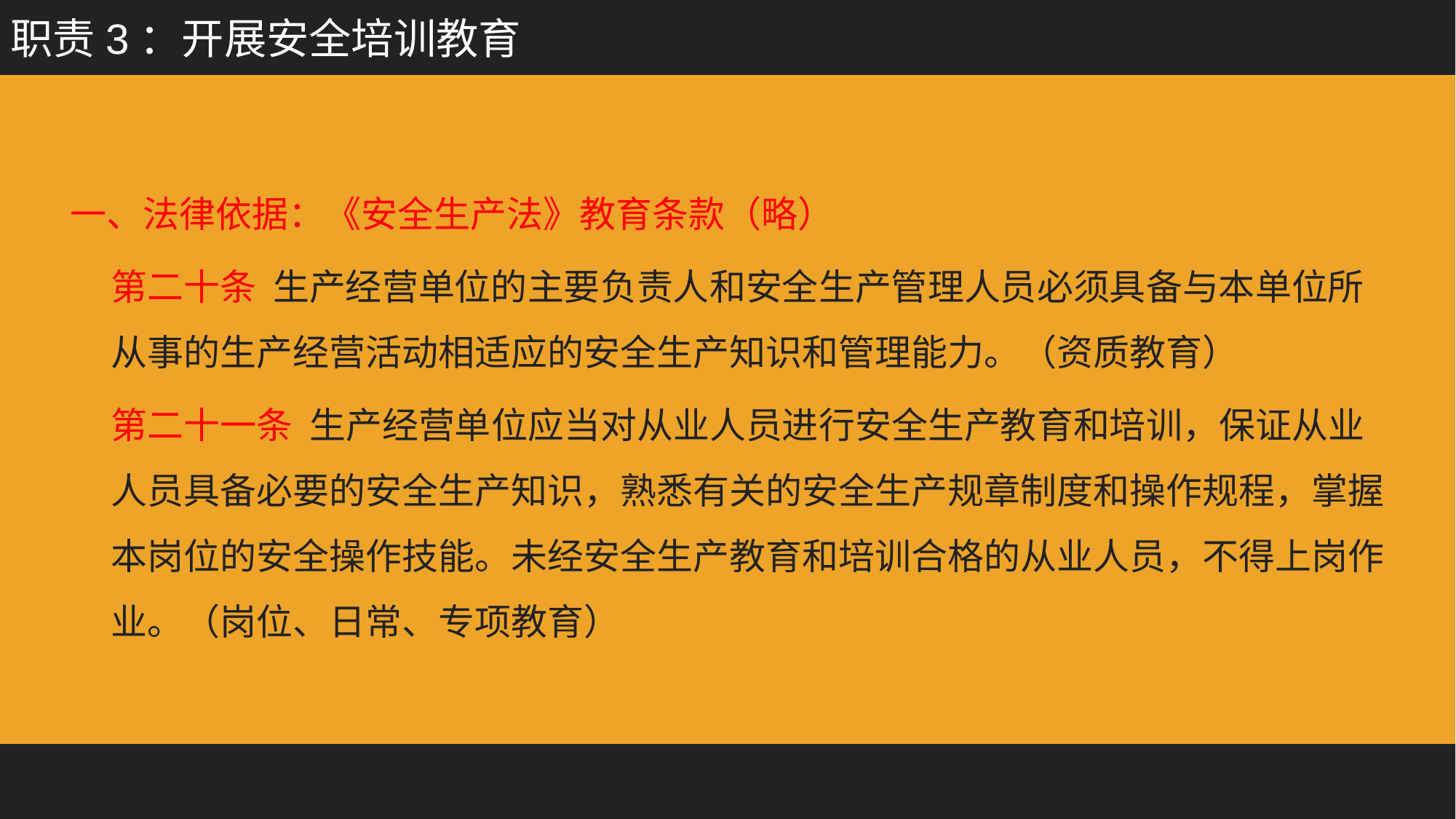

职责3：开展安全培训教育
一、法律依据：《安全生产法》教育条款（略）
	第二十条  生产经营单位的主要负责人和安全生产管理人员必须具备与本单位所从事的生产经营活动相适应的安全生产知识和管理能力。（资质教育）
	第二十一条  生产经营单位应当对从业人员进行安全生产教育和培训，保证从业人员具备必要的安全生产知识，熟悉有关的安全生产规章制度和操作规程，掌握本岗位的安全操作技能。未经安全生产教育和培训合格的从业人员，不得上岗作业。（岗位、日常、专项教育）